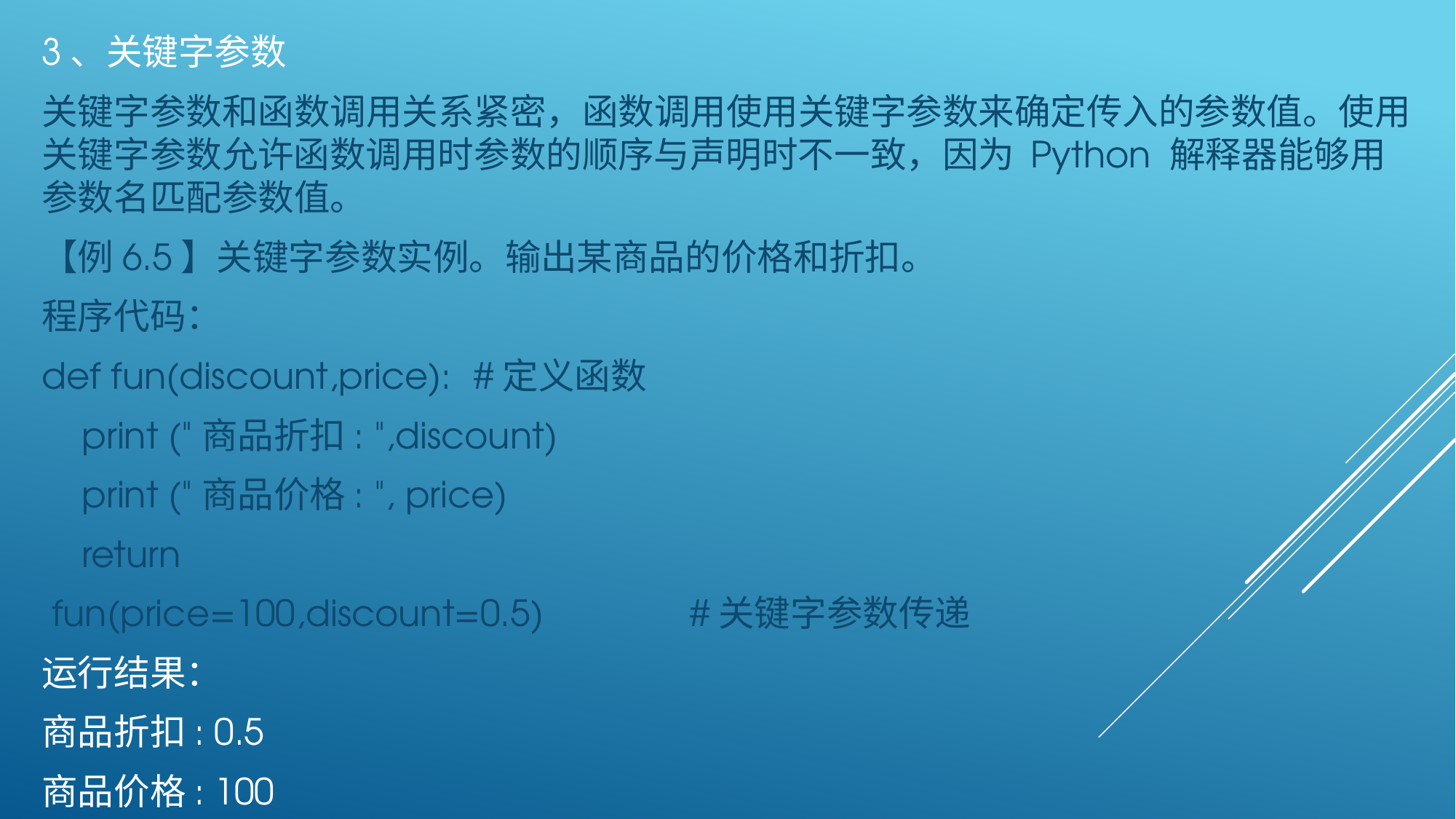

3、关键字参数
关键字参数和函数调用关系紧密，函数调用使用关键字参数来确定传入的参数值。使用关键字参数允许函数调用时参数的顺序与声明时不一致，因为 Python 解释器能够用参数名匹配参数值。
【例6.5】关键字参数实例。输出某商品的价格和折扣。
程序代码：
def fun(discount,price):			#定义函数
    print ("商品折扣: ",discount)
    print ("商品价格: ", price)
    return
 fun(price=100,discount=0.5)		#关键字参数传递
运行结果：
商品折扣: 0.5
商品价格: 100